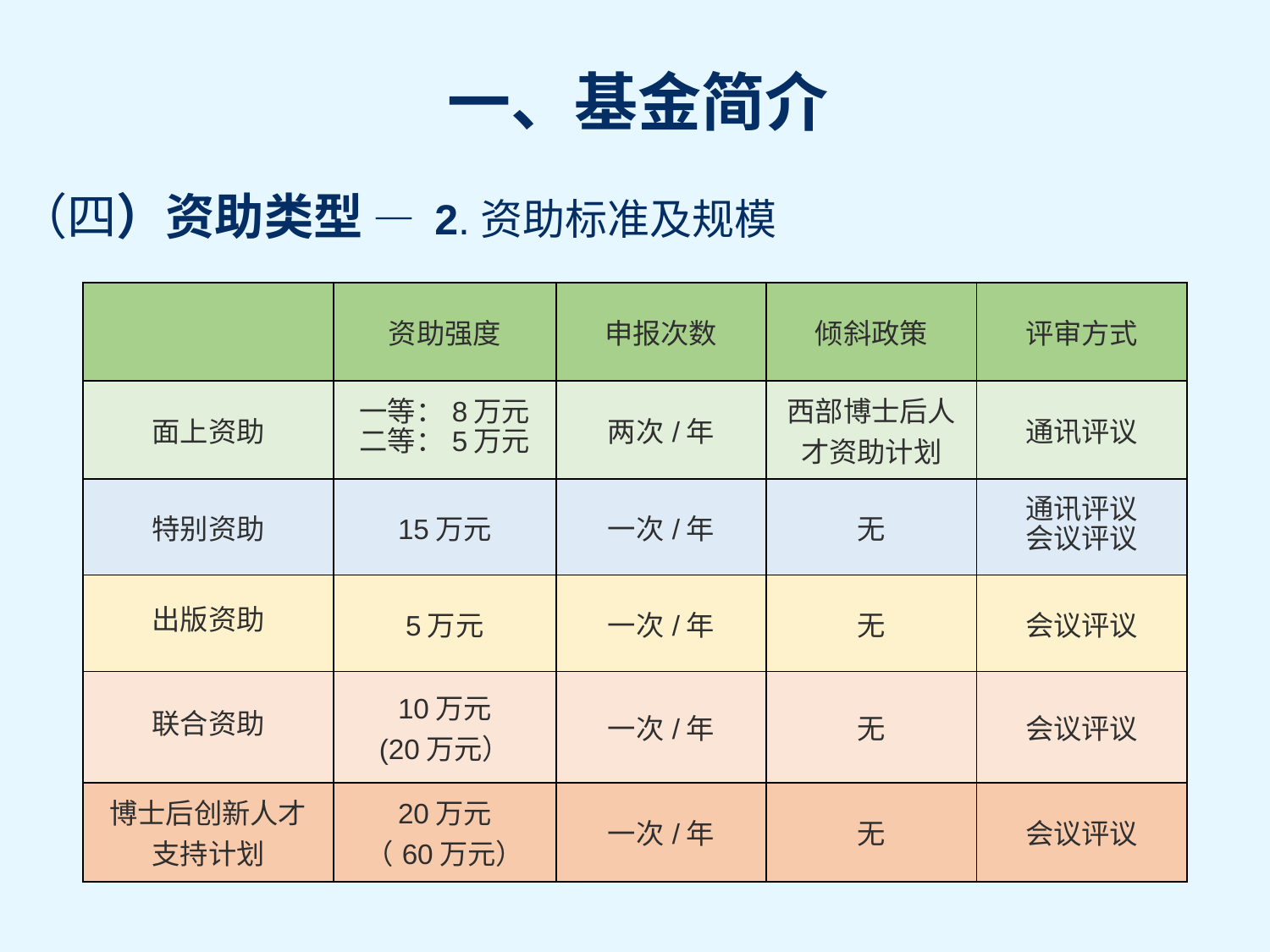

（四）资助类型 — 2.资助标准及规模
|  | 资助强度 | 申报次数 | 倾斜政策 | 评审方式 |
| --- | --- | --- | --- | --- |
| 面上资助 | 一等：8万元 二等：5万元 | 两次/年 | 西部博士后人才资助计划 | 通讯评议 |
| 特别资助 | 15万元 | 一次/年 | 无 | 通讯评议 会议评议 |
| 出版资助 | 5万元 | 一次/年 | 无 | 会议评议 |
| 联合资助 | 10万元 (20万元） | 一次/年 | 无 | 会议评议 |
| 博士后创新人才 支持计划 | 20万元 （60万元） | 一次/年 | 无 | 会议评议 |